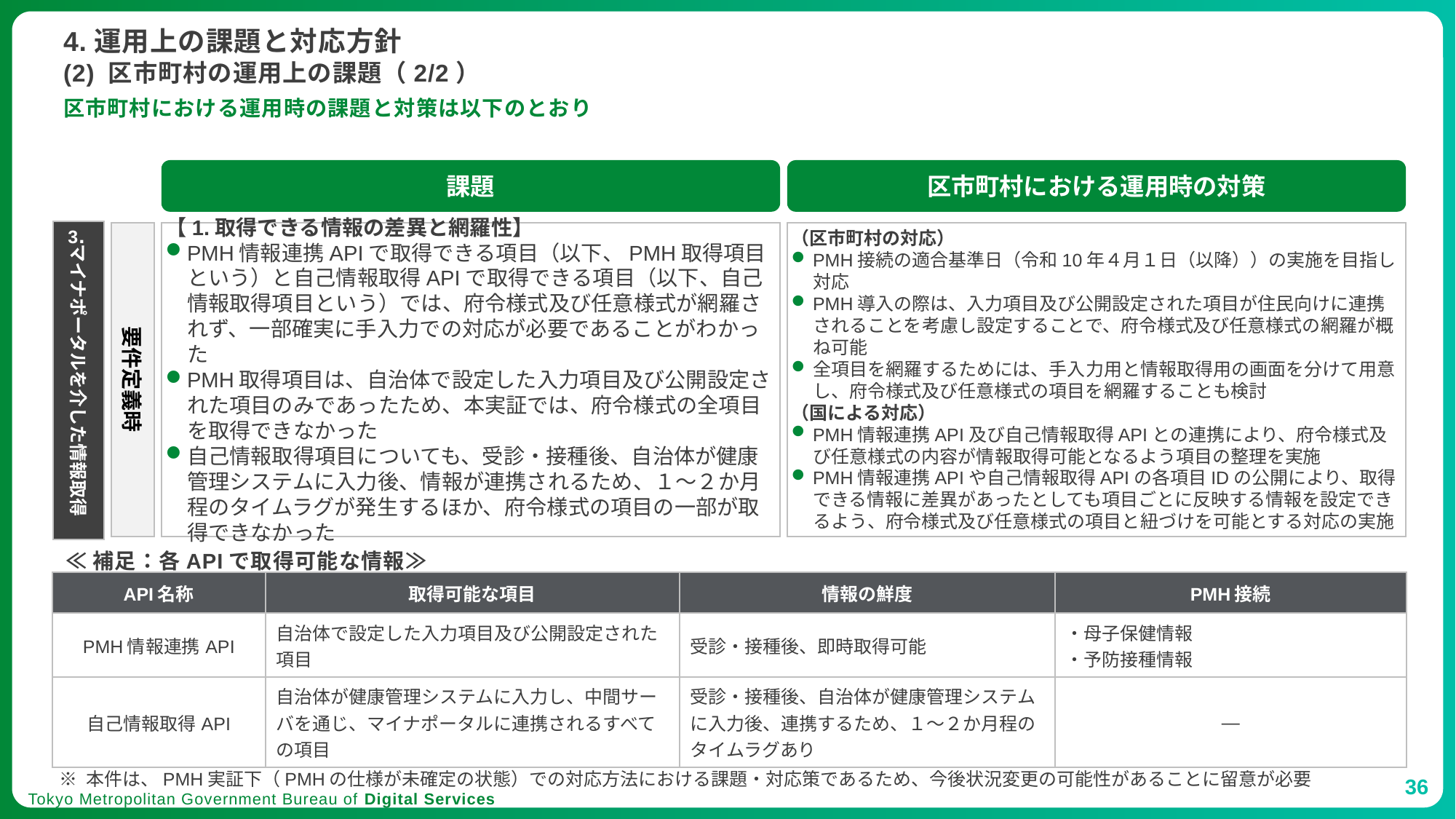

4.運用上の課題と対応方針
# (2) 区市町村の運用上の課題（2/2）
区市町村における運用時の課題と対策は以下のとおり
課題
区市町村における運用時の対策
3.
マイナポータルを介した情報取得
（区市町村の対応）
PMH接続の適合基準日（令和10年４月１日（以降））の実施を目指し対応
PMH導入の際は、入力項目及び公開設定された項目が住民向けに連携されることを考慮し設定することで、府令様式及び任意様式の網羅が概ね可能
全項目を網羅するためには、手入力用と情報取得用の画面を分けて用意し、府令様式及び任意様式の項目を網羅することも検討
（国による対応）
PMH情報連携API及び自己情報取得APIとの連携により、府令様式及び任意様式の内容が情報取得可能となるよう項目の整理を実施
PMH情報連携APIや自己情報取得APIの各項目IDの公開により、取得できる情報に差異があったとしても項目ごとに反映する情報を設定できるよう、府令様式及び任意様式の項目と紐づけを可能とする対応の実施
【1.取得できる情報の差異と網羅性】
PMH情報連携APIで取得できる項目（以下、PMH取得項目という）と自己情報取得APIで取得できる項目（以下、自己情報取得項目という）では、府令様式及び任意様式が網羅されず、一部確実に手入力での対応が必要であることがわかった
PMH取得項目は、自治体で設定した入力項目及び公開設定された項目のみであったため、本実証では、府令様式の全項目を取得できなかった
自己情報取得項目についても、受診・接種後、自治体が健康管理システムに入力後、情報が連携されるため、１～２か月程のタイムラグが発生するほか、府令様式の項目の一部が取得できなかった
要件定義時
≪補足：各APIで取得可能な情報≫
| API名称 | 取得可能な項目 | 情報の鮮度 | PMH接続 |
| --- | --- | --- | --- |
| PMH情報連携API | 自治体で設定した入力項目及び公開設定された項目 | 受診・接種後、即時取得可能 | ・母子保健情報 ・予防接種情報 |
| 自己情報取得API | 自治体が健康管理システムに入力し、中間サーバを通じ、マイナポータルに連携されるすべての項目 | 受診・接種後、自治体が健康管理システムに入力後、連携するため、１～２か月程のタイムラグあり | ― |
※ 本件は、PMH実証下（PMHの仕様が未確定の状態）での対応方法における課題・対応策であるため、今後状況変更の可能性があることに留意が必要
36